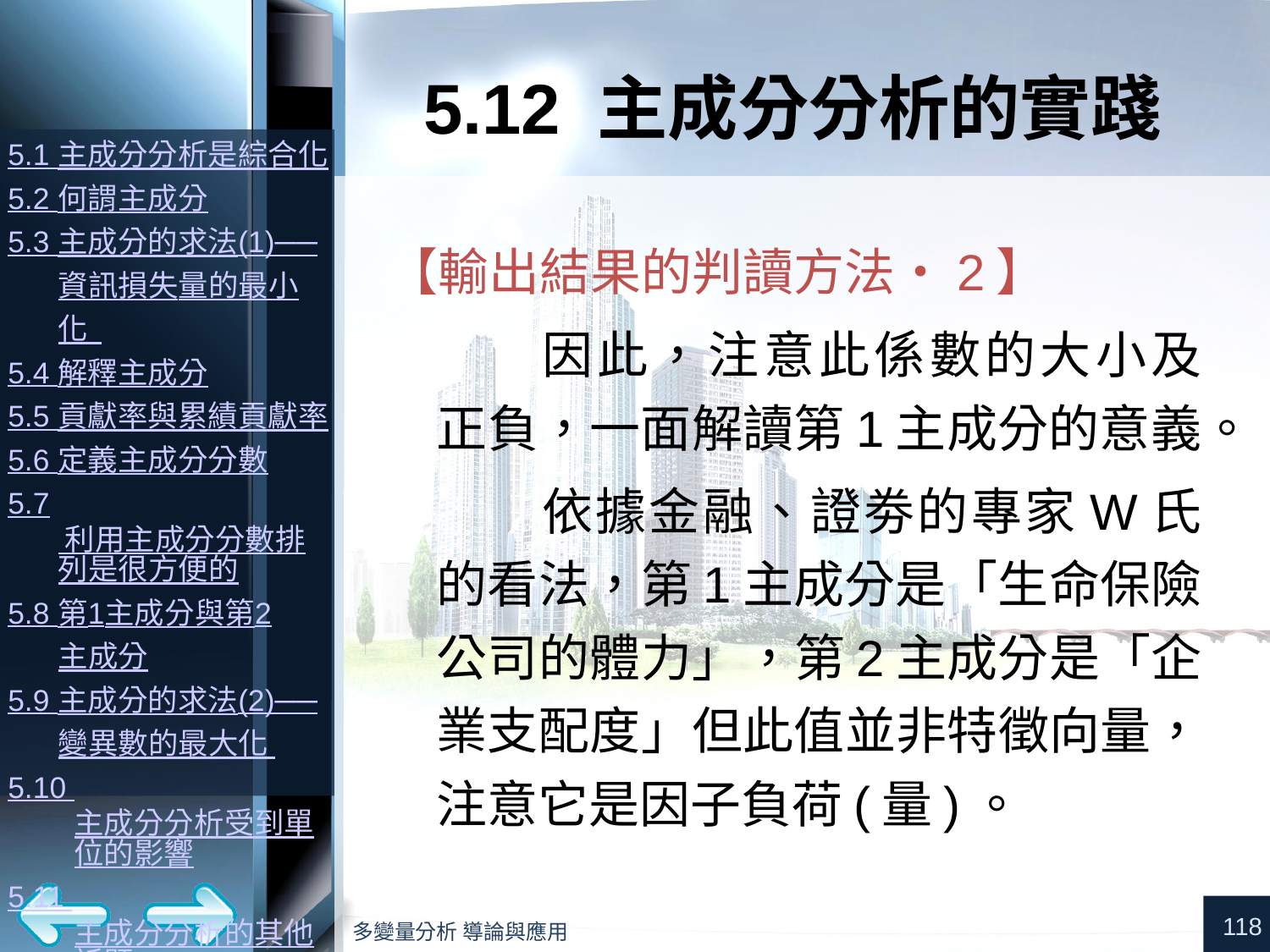

# 5.12 主成分分析的實踐
【輸出結果的判讀方法‧2】
因此，注意此係數的大小及正負，一面解讀第1主成分的意義。
依據金融、證劵的專家W氏的看法，第1主成分是「生命保險公司的體力」，第2主成分是「企業支配度」但此值並非特徵向量，注意它是因子負荷(量)。
118
多變量分析 導論與應用